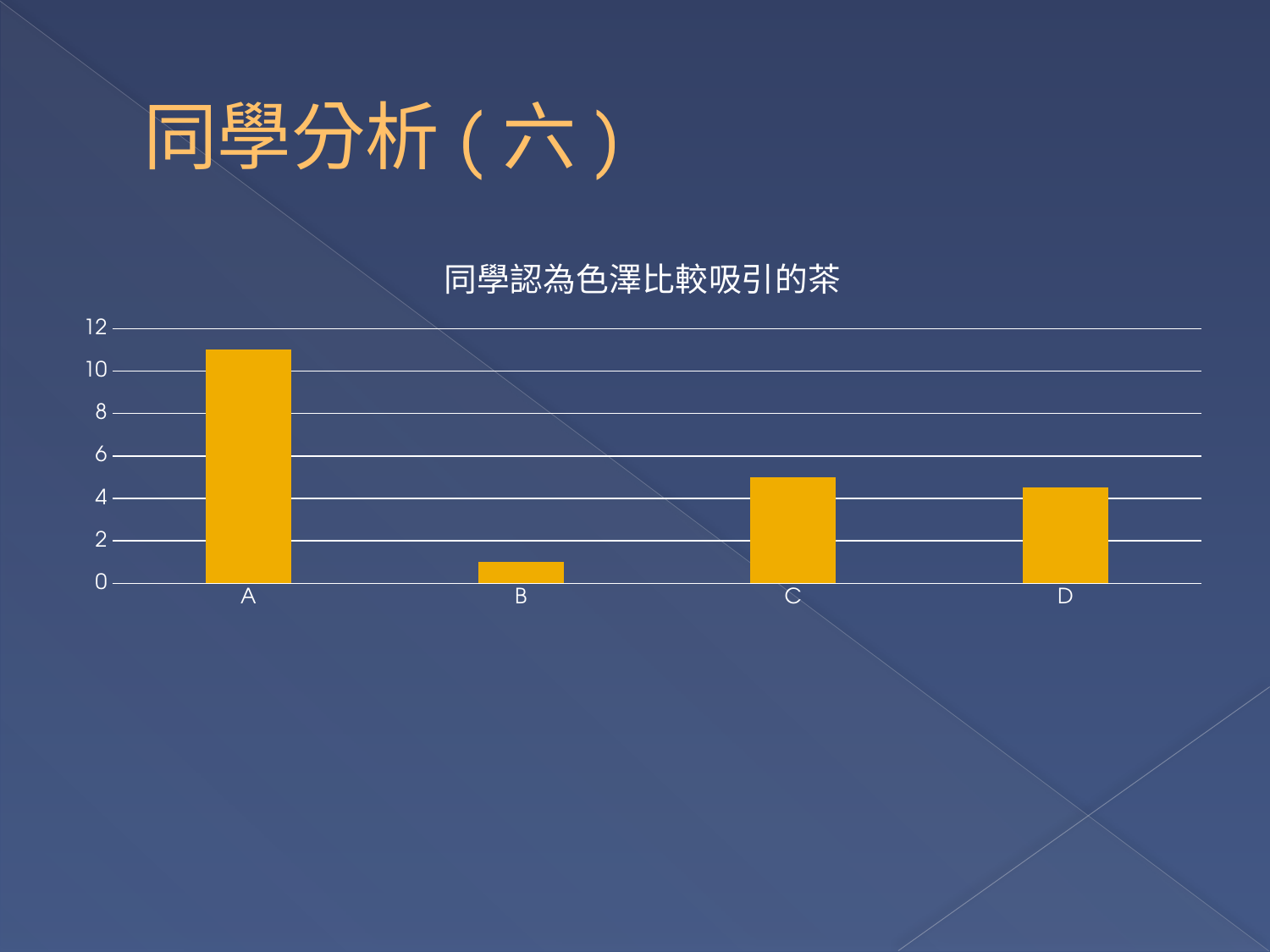

# 同學分析(六)

### Chart: 同學認為色澤比較吸引的茶

| Category | 數列 1 |
|---|---|
| A | 11.0 |
| B | 1.0 |
| C | 5.0 |
| D | 4.5 |